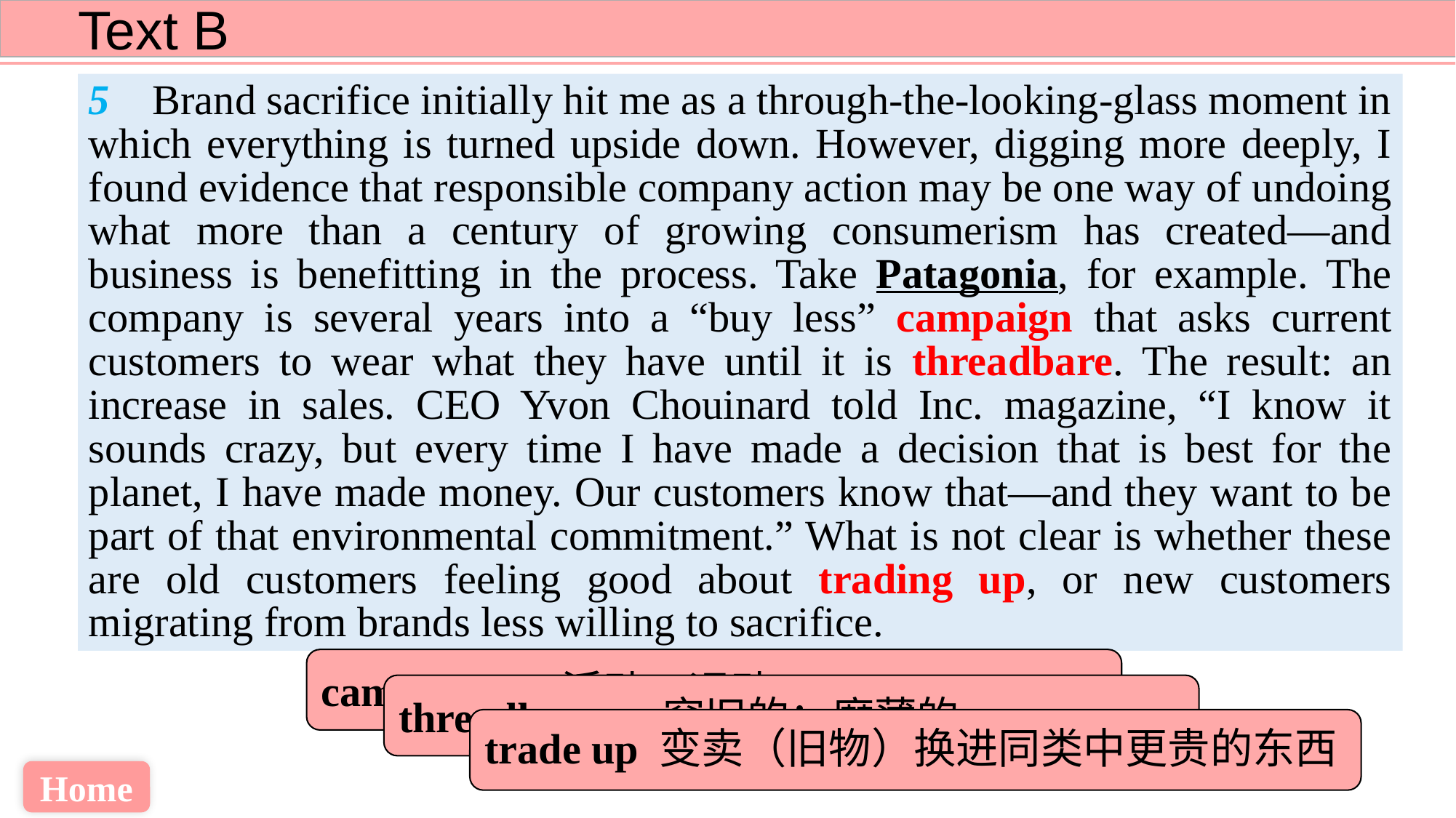

5    Brand sacrifice initially hit me as a through-the-looking-glass moment in which everything is turned upside down. However, digging more deeply, I found evidence that responsible company action may be one way of undoing what more than a century of growing consumerism has created—and business is benefitting in the process. Take Patagonia, for example. The company is several years into a “buy less” campaign that asks current customers to wear what they have until it is threadbare. The result: an increase in sales. CEO Yvon Chouinard told Inc. magazine, “I know it sounds crazy, but every time I have made a decision that is best for the planet, I have made money. Our customers know that—and they want to be part of that environmental commitment.” What is not clear is whether these are old customers feeling good about trading up, or new customers migrating from brands less willing to sacrifice.

campaign n. 活动；运动
threadbare a. 穿旧的；磨薄的
trade up 变卖（旧物）换进同类中更贵的东西